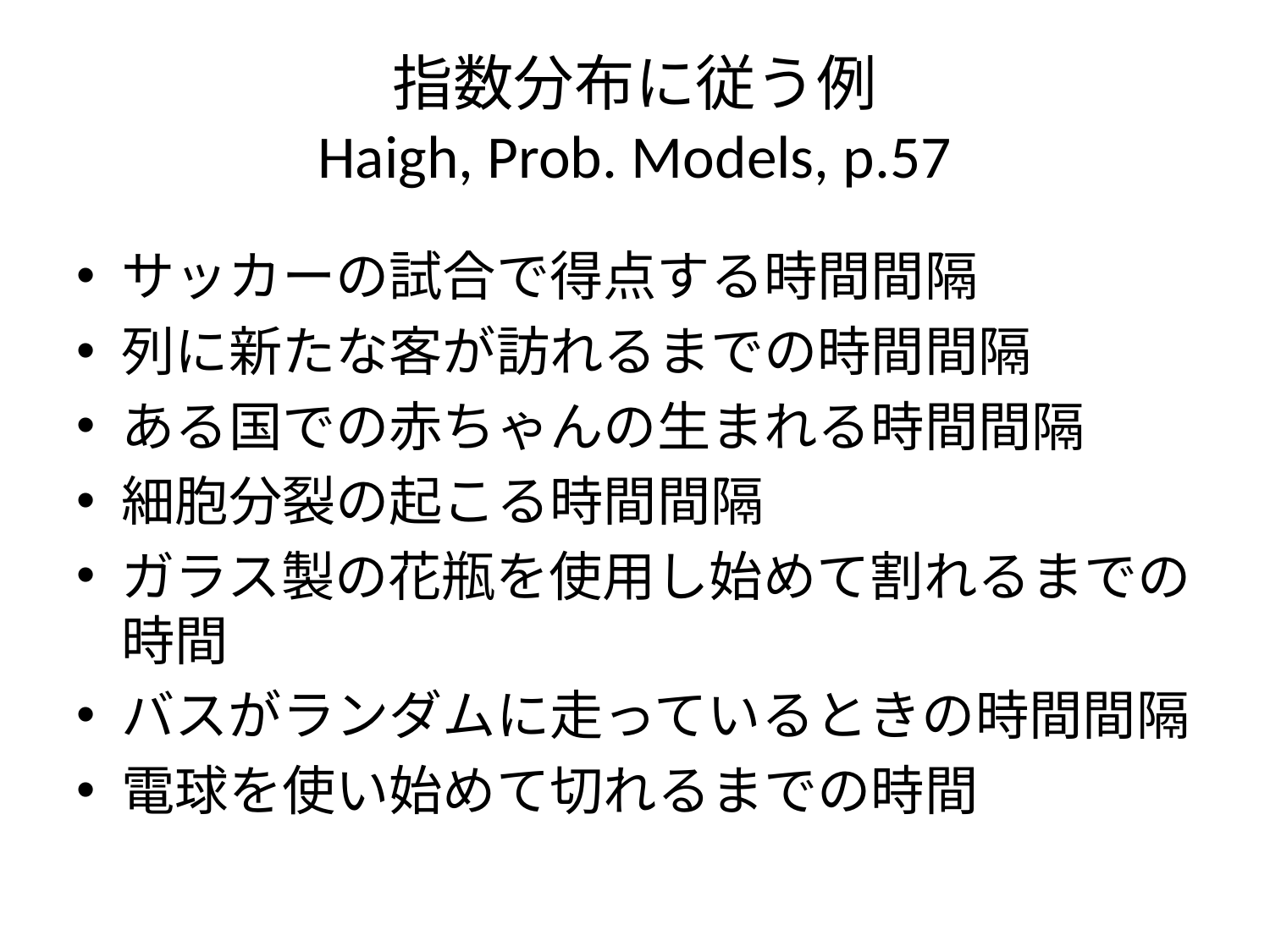

# 指数分布に従う例 Haigh, Prob. Models, p.57
サッカーの試合で得点する時間間隔
列に新たな客が訪れるまでの時間間隔
ある国での赤ちゃんの生まれる時間間隔
細胞分裂の起こる時間間隔
ガラス製の花瓶を使用し始めて割れるまでの時間
バスがランダムに走っているときの時間間隔
電球を使い始めて切れるまでの時間